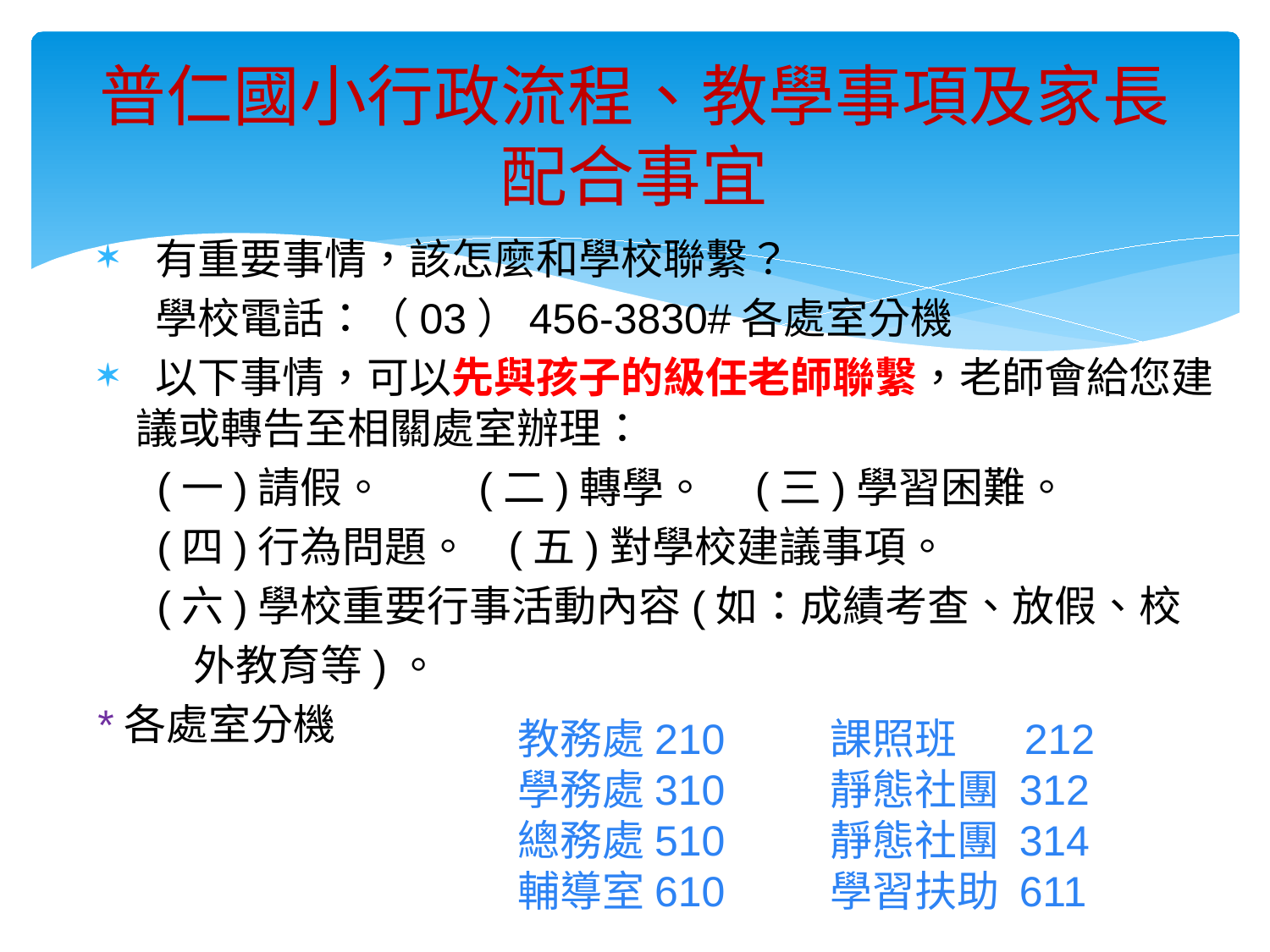

# 普仁國小行政流程、教學事項及家長配合事宜
 有重要事情，該怎麼和學校聯繫？
     學校電話：（03）456-3830#各處室分機
 以下事情，可以先與孩子的級任老師聯繫，老師會給您建議或轉告至相關處室辦理：
     (一)請假。	(二)轉學。    (三)學習困難。
     (四)行為問題。   (五)對學校建議事項。
     (六)學校重要行事活動內容(如：成績考查、放假、校
         外教育等)。
*各處室分機

教務處210        課照班      212
學務處310        靜態社團 312
總務處510        靜態社團 314
輔導室610        學習扶助 611